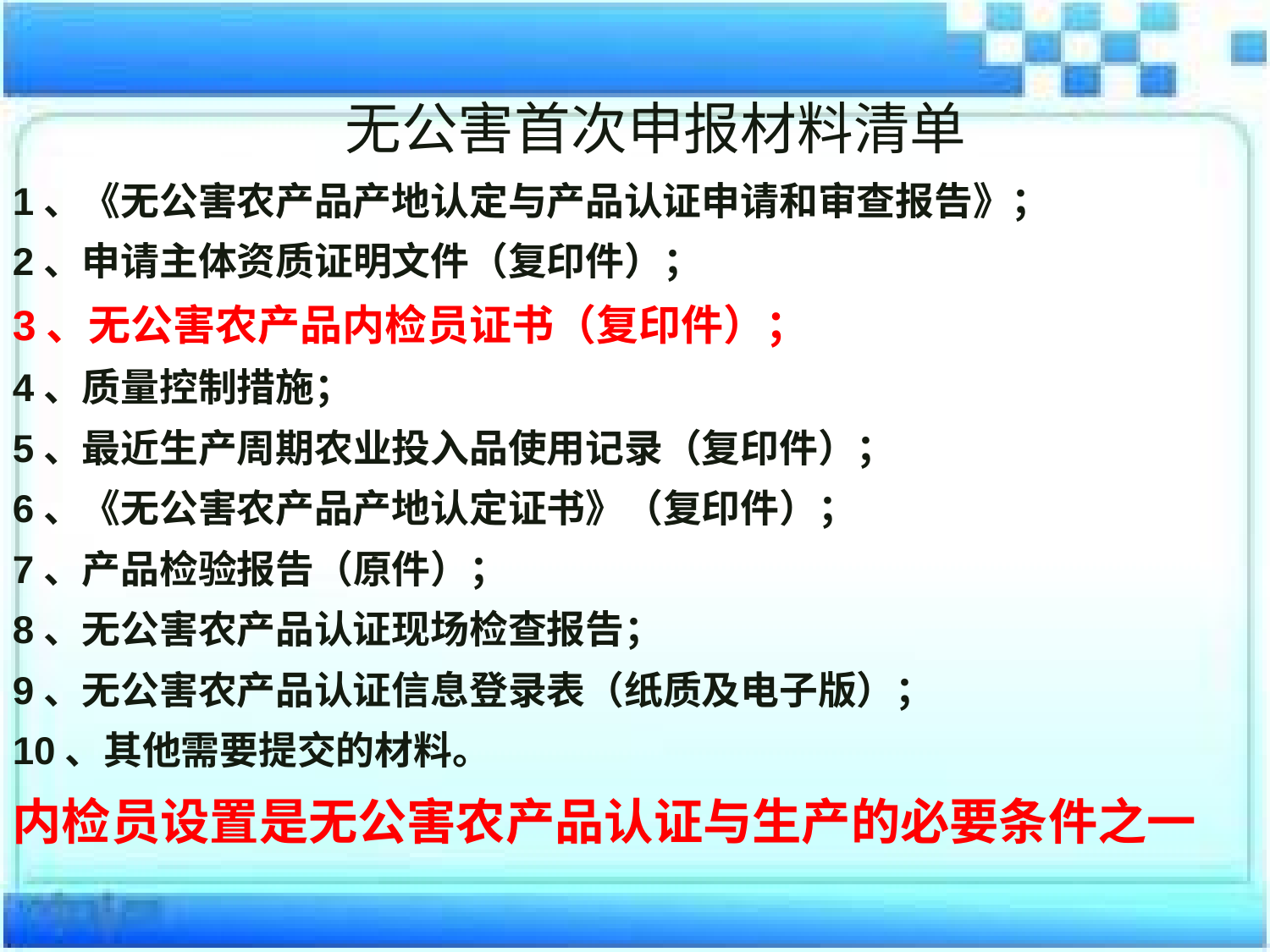

# 无公害首次申报材料清单
1、《无公害农产品产地认定与产品认证申请和审查报告》；
2、申请主体资质证明文件（复印件）；
3、无公害农产品内检员证书（复印件）；
4、质量控制措施；
5、最近生产周期农业投入品使用记录（复印件）；
6、《无公害农产品产地认定证书》（复印件）；
7、产品检验报告（原件）；
8、无公害农产品认证现场检查报告；
9、无公害农产品认证信息登录表（纸质及电子版）；
10、其他需要提交的材料。
内检员设置是无公害农产品认证与生产的必要条件之一